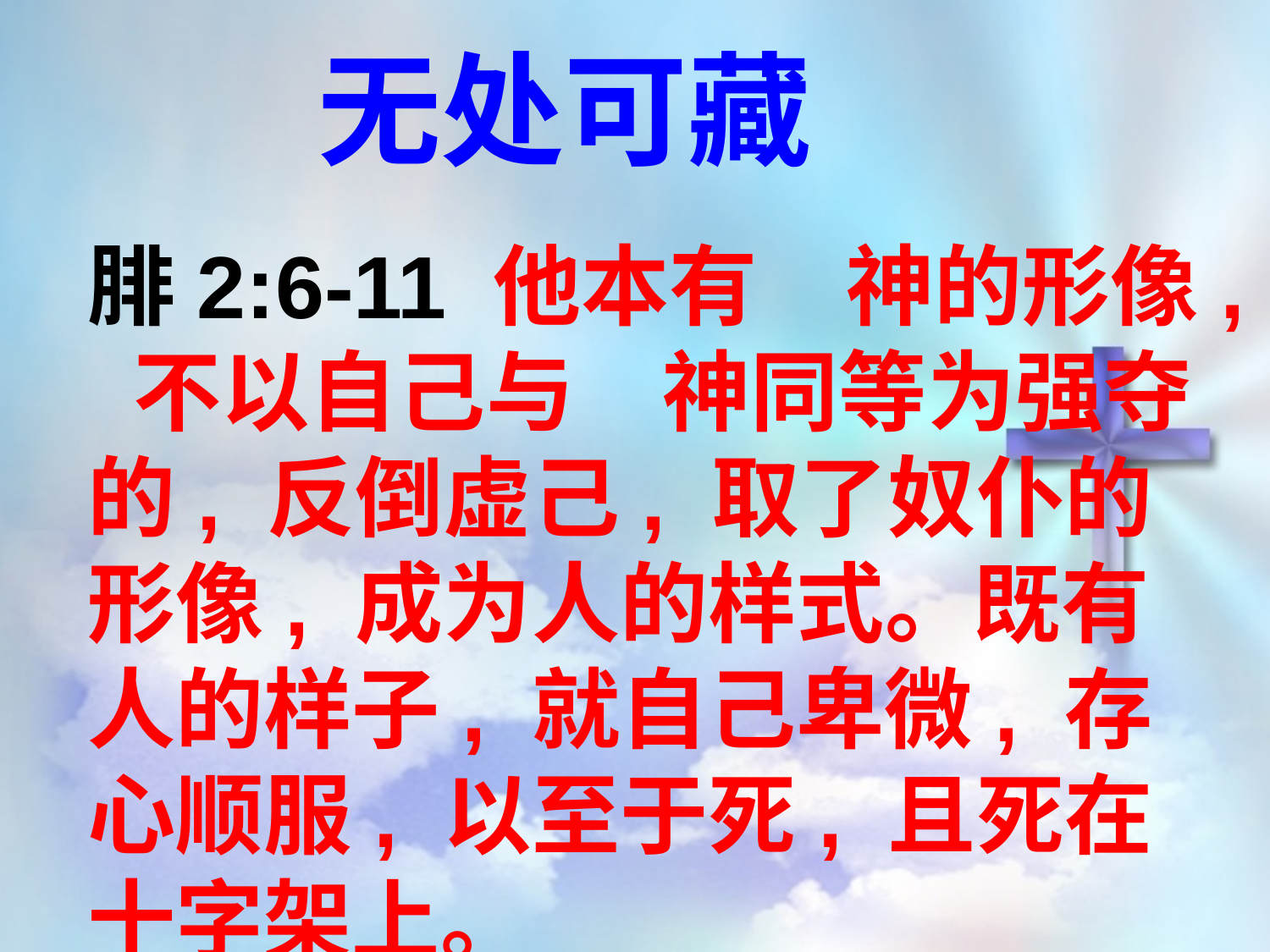

无处可藏
腓2:6-11 他本有　神的形像, 不以自己与　神同等为强夺的, 反倒虚己, 取了奴仆的形像, 成为人的样式。既有人的样子, 就自己卑微, 存心顺服, 以至于死, 且死在十字架上。